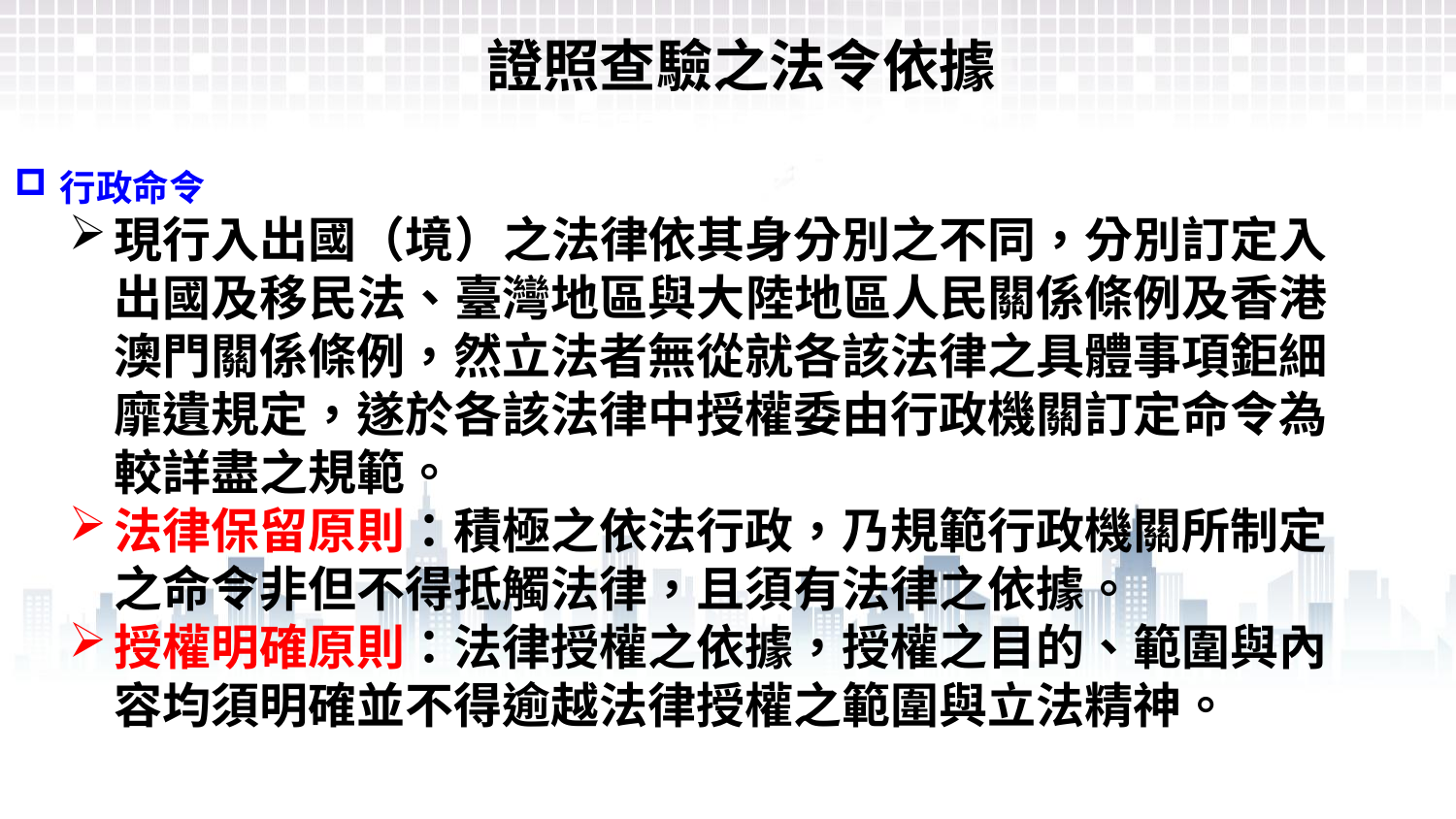

證照查驗之法令依據
行政命令
現行入出國（境）之法律依其身分別之不同，分別訂定入出國及移民法、臺灣地區與大陸地區人民關係條例及香港澳門關係條例，然立法者無從就各該法律之具體事項鉅細靡遺規定，遂於各該法律中授權委由行政機關訂定命令為較詳盡之規範。
法律保留原則：積極之依法行政，乃規範行政機關所制定之命令非但不得抵觸法律，且須有法律之依據。
授權明確原則：法律授權之依據，授權之目的、範圍與內容均須明確並不得逾越法律授權之範圍與立法精神。